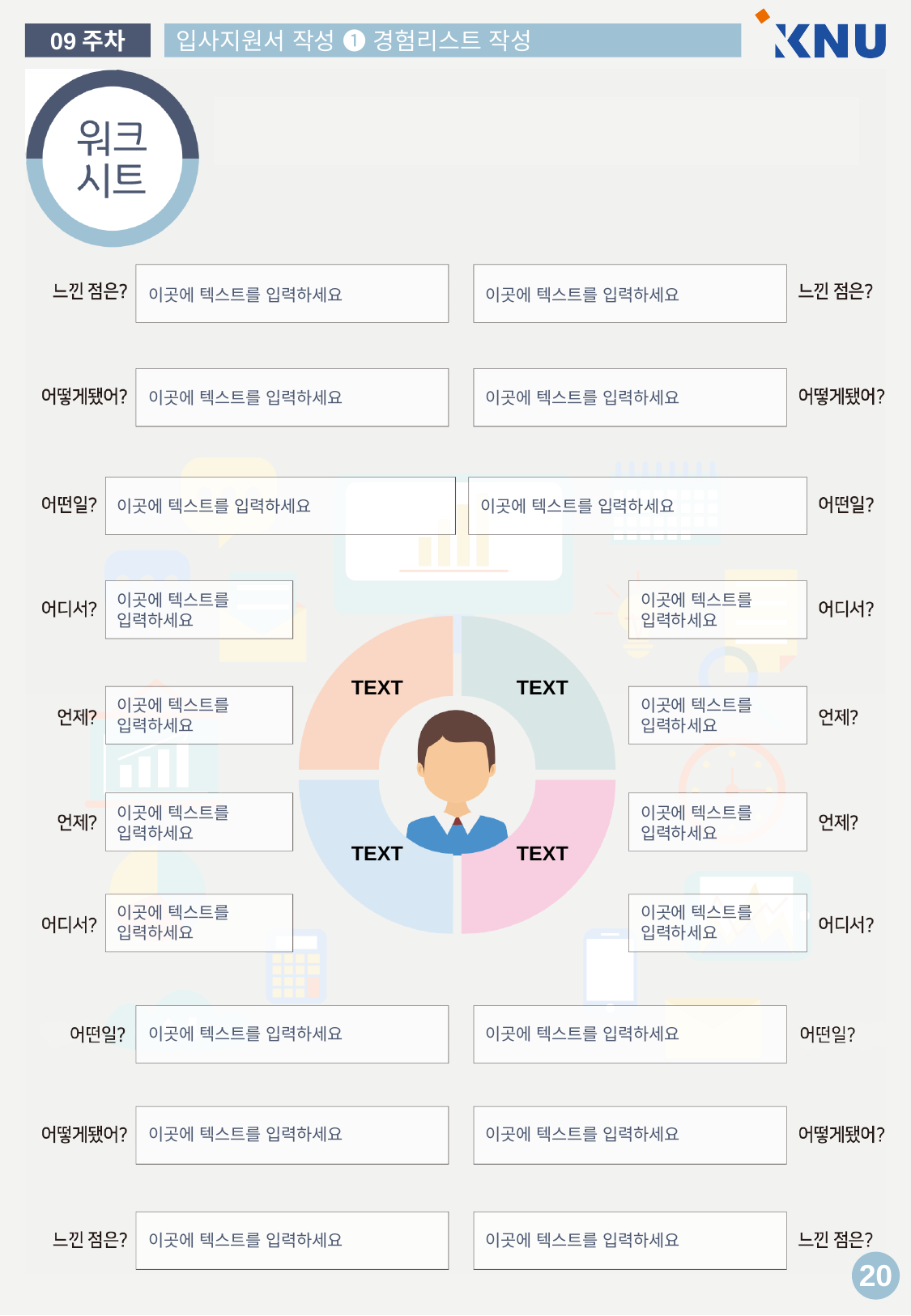

이곳에 텍스트를 입력하세요
이곳에 텍스트를 입력하세요
이곳에 텍스트를 입력하세요
이곳에 텍스트를 입력하세요
이곳에 텍스트를 입력하세요
이곳에 텍스트를 입력하세요
이곳에 텍스트를 입력하세요
이곳에 텍스트를 입력하세요
TEXT
TEXT
이곳에 텍스트를 입력하세요
이곳에 텍스트를 입력하세요
이곳에 텍스트를 입력하세요
이곳에 텍스트를 입력하세요
TEXT
TEXT
이곳에 텍스트를 입력하세요
이곳에 텍스트를 입력하세요
이곳에 텍스트를 입력하세요
이곳에 텍스트를 입력하세요
이곳에 텍스트를 입력하세요
이곳에 텍스트를 입력하세요
이곳에 텍스트를 입력하세요
이곳에 텍스트를 입력하세요
20